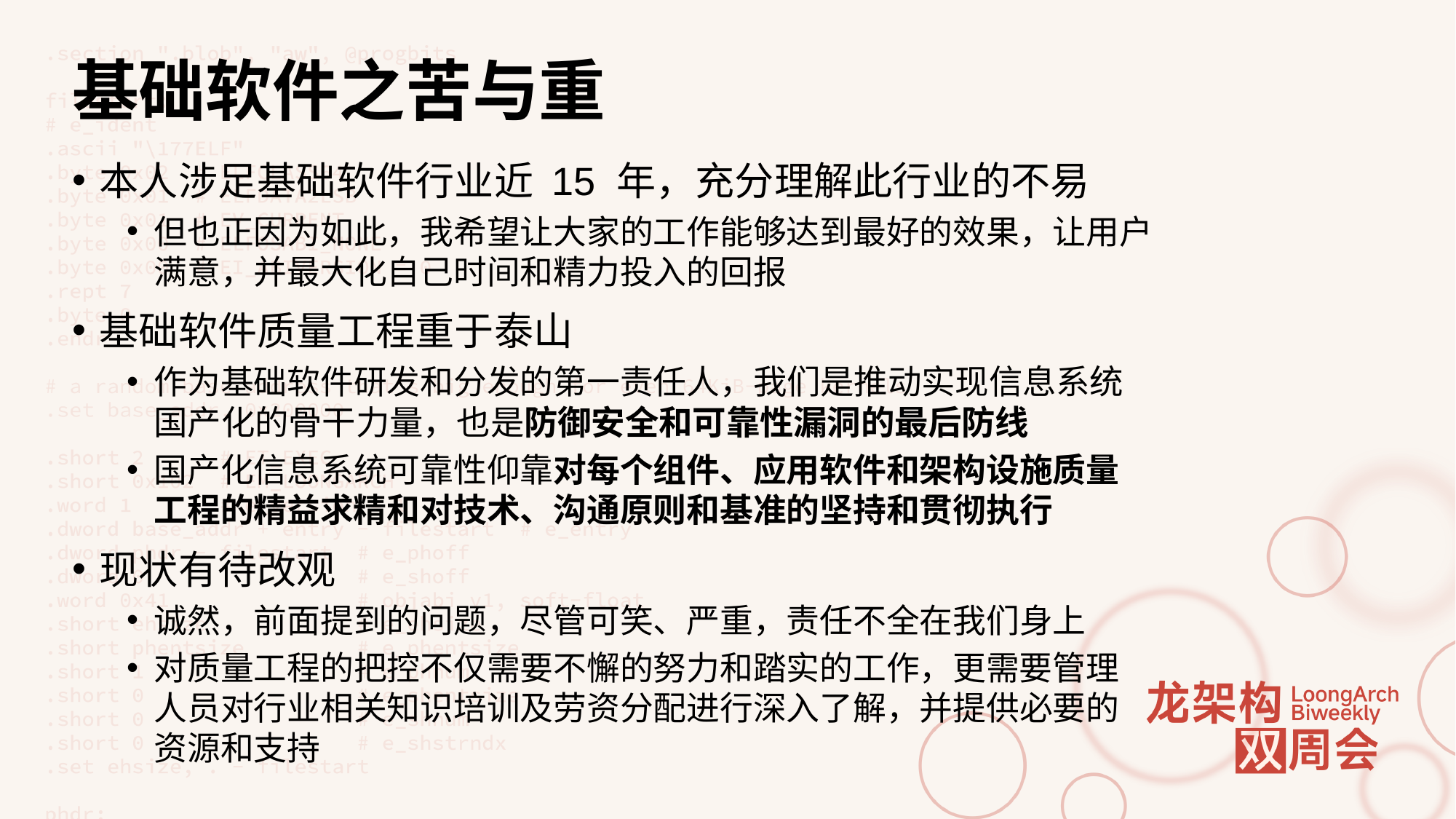

# 基础软件之苦与重
本人涉足基础软件行业近 15 年，充分理解此行业的不易
但也正因为如此，我希望让大家的工作能够达到最好的效果，让用户满意，并最大化自己时间和精力投入的回报
基础软件质量工程重于泰山
作为基础软件研发和分发的第一责任人，我们是推动实现信息系统
国产化的骨干力量，也是防御安全和可靠性漏洞的最后防线
国产化信息系统可靠性仰靠对每个组件、应用软件和架构设施质量
工程的精益求精和对技术、沟通原则和基准的坚持和贯彻执行
现状有待改观
诚然，前面提到的问题，尽管可笑、严重，责任不全在我们身上
对质量工程的把控不仅需要不懈的努力和踏实的工作，更需要管理
人员对行业相关知识培训及劳资分配进行深入了解，并提供必要的
资源和支持